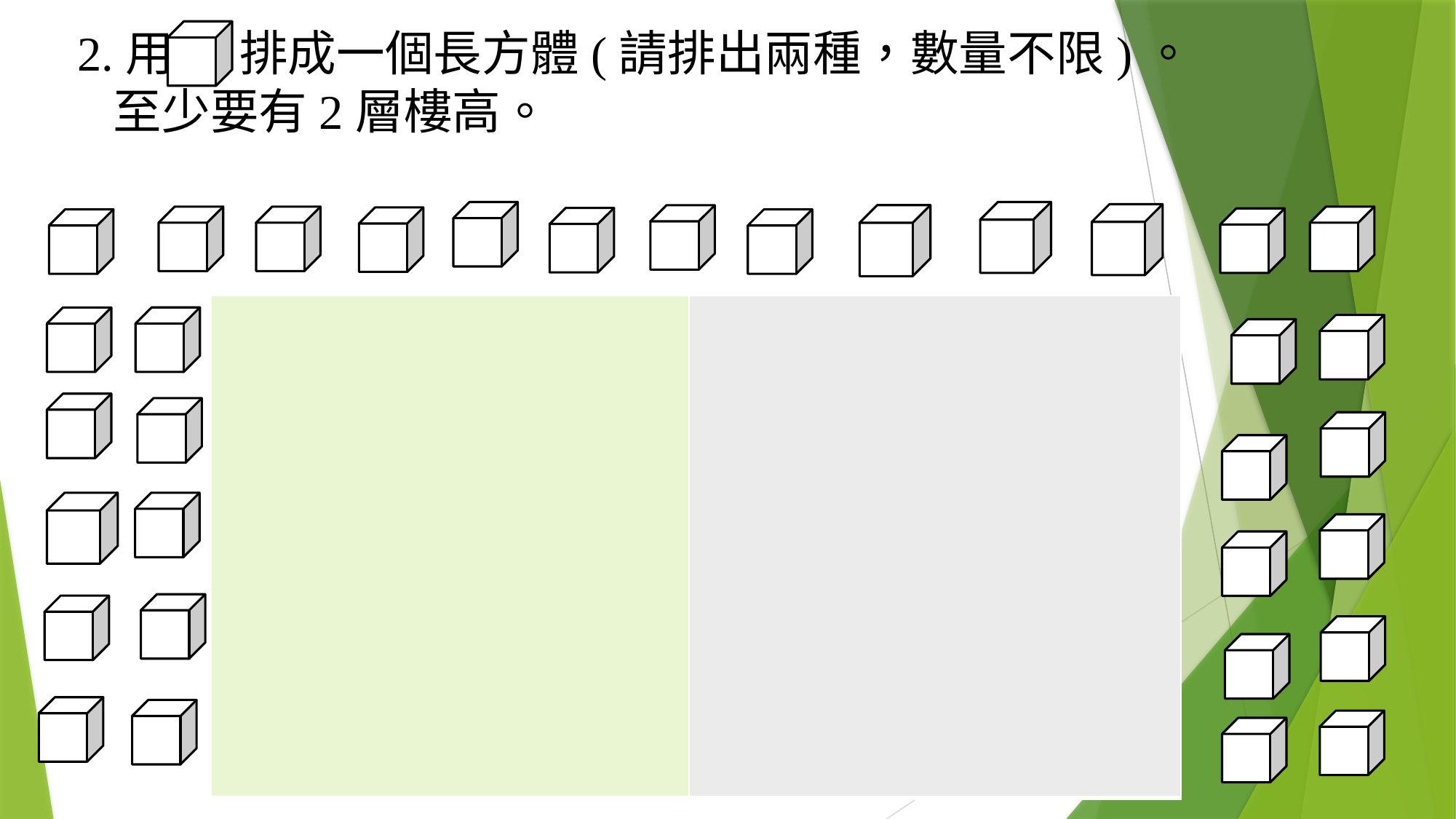

2.用      排成一個長方體(請排出兩種，數量不限)。
至少要有2層樓高。

|  |  |
| --- | --- |